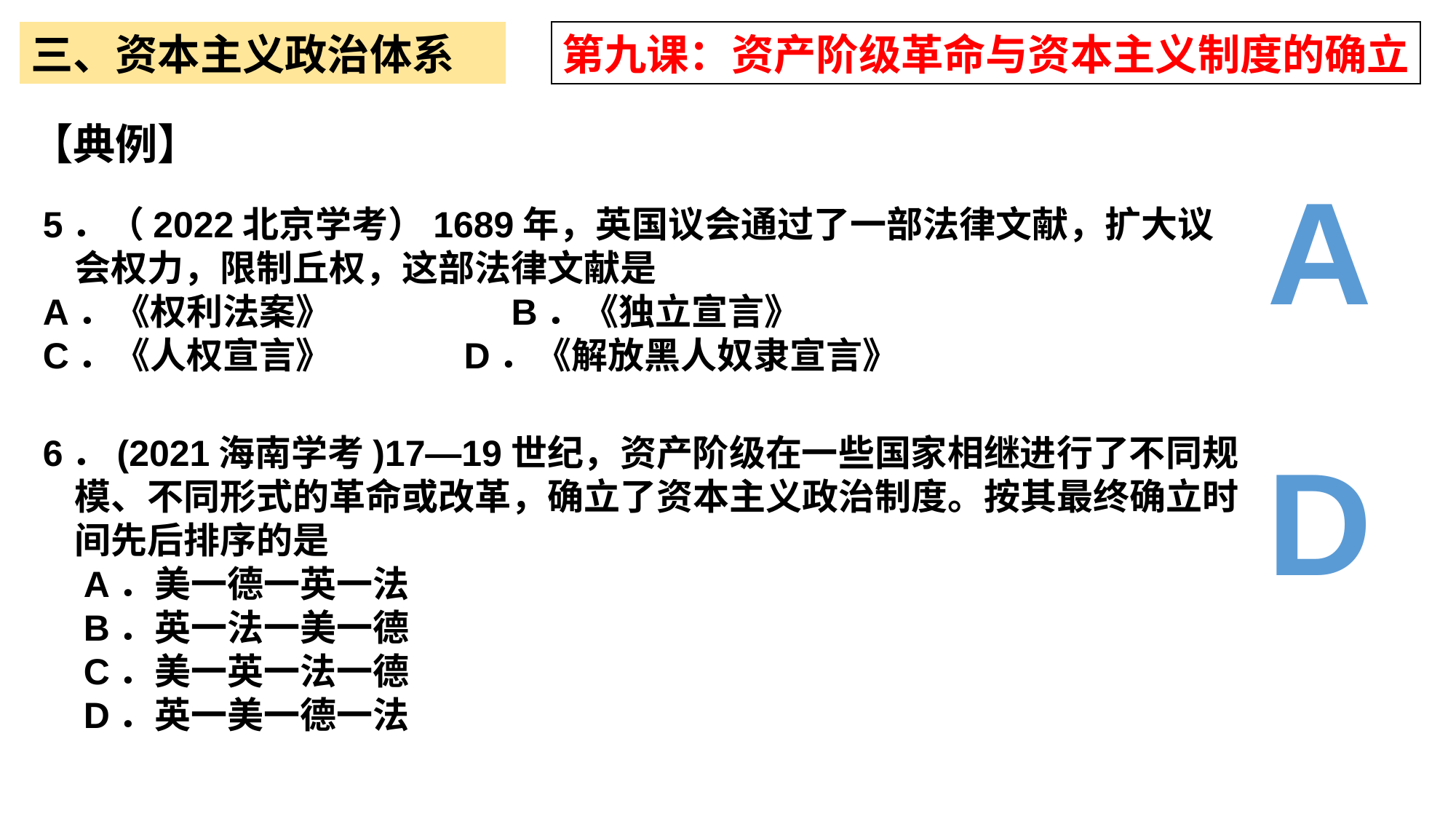

三、资本主义政治体系
第九课：资产阶级革命与资本主义制度的确立
【典例】
A
5．（2022北京学考）1689年，英国议会通过了一部法律文献，扩大议会权力，限制丘权，这部法律文献是
A．《权利法案》            	B．《独立宣言》
C．《人权宣言》               D．《解放黑人奴隶宣言》
6．(2021海南学考)17—19世纪，资产阶级在一些国家相继进行了不同规模、不同形式的革命或改革，确立了资本主义政治制度。按其最终确立时间先后排序的是
    A．美一德一英一法
    B．英一法一美一德
    C．美一英一法一德
    D．英一美一德一法
D